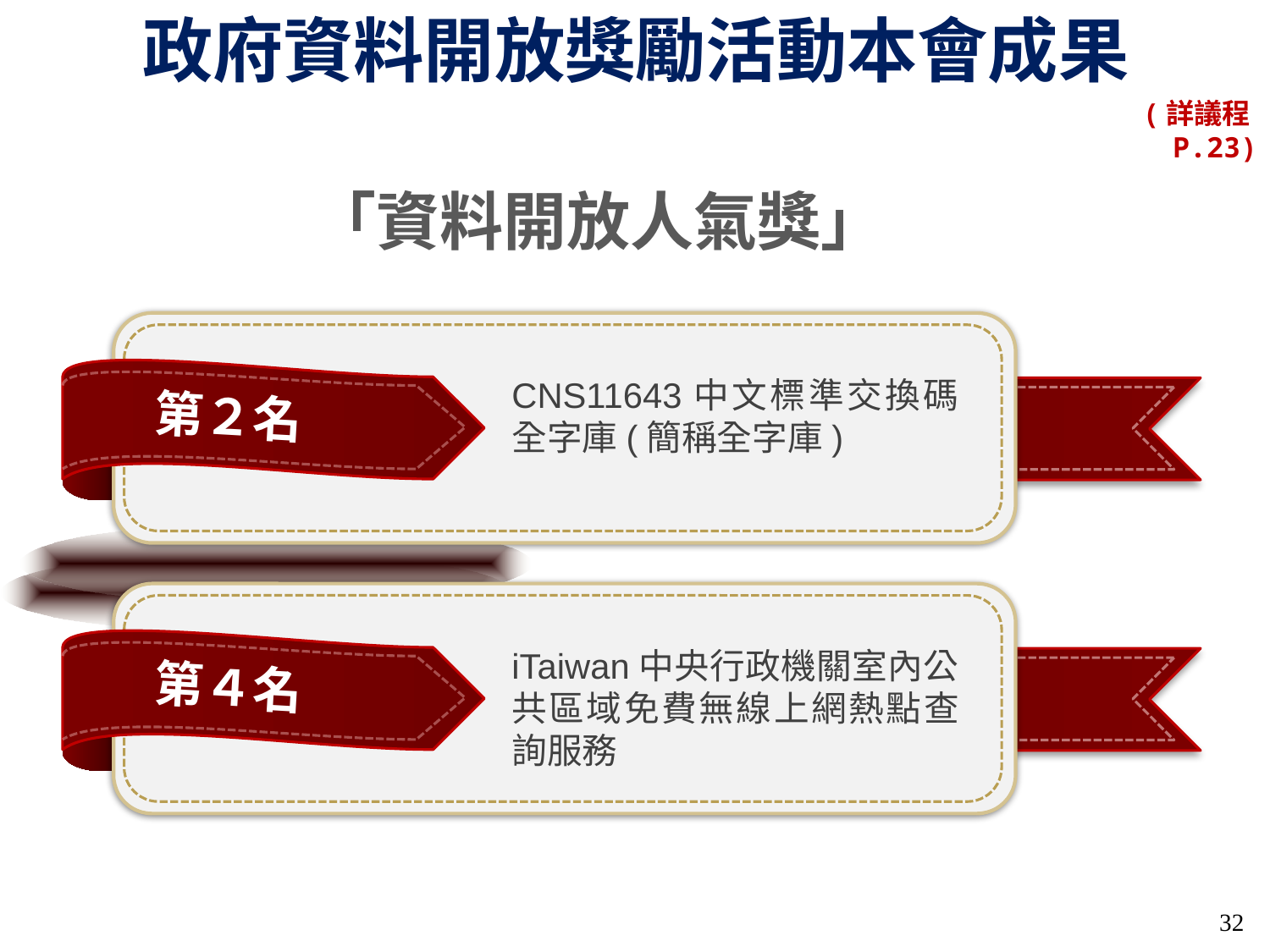

政府資料開放獎勵活動本會成果
(詳議程P.23)
「資料開放人氣獎」

CNS11643中文標準交換碼全字庫(簡稱全字庫)

第２名

iTaiwan中央行政機關室內公共區域免費無線上網熱點查詢服務

第４名

32